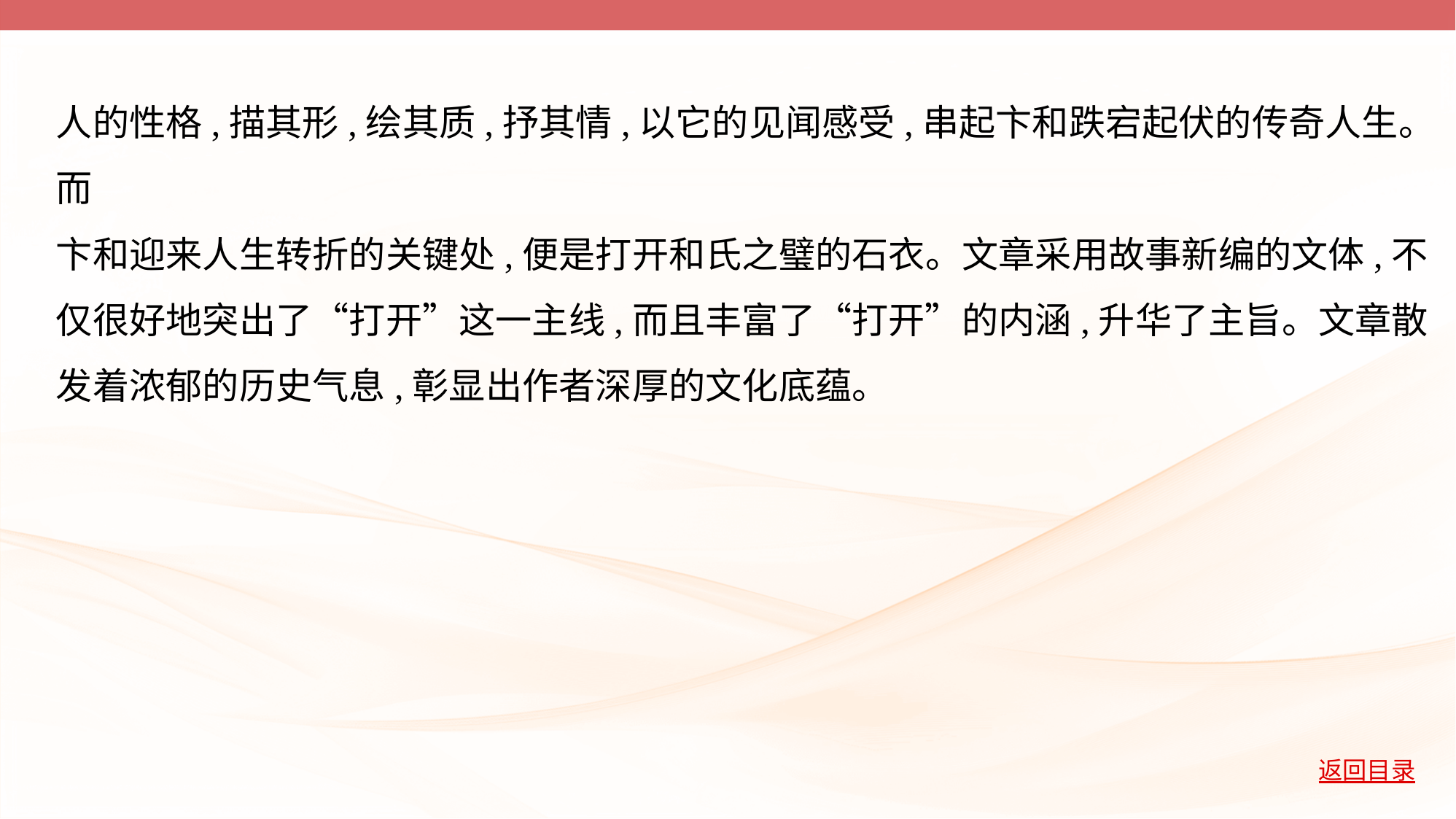

人的性格,描其形,绘其质,抒其情,以它的见闻感受,串起卞和跌宕起伏的传奇人生。而
卞和迎来人生转折的关键处,便是打开和氏之璧的石衣。文章采用故事新编的文体,不
仅很好地突出了“打开”这一主线,而且丰富了“打开”的内涵,升华了主旨。文章散
发着浓郁的历史气息,彰显出作者深厚的文化底蕴。